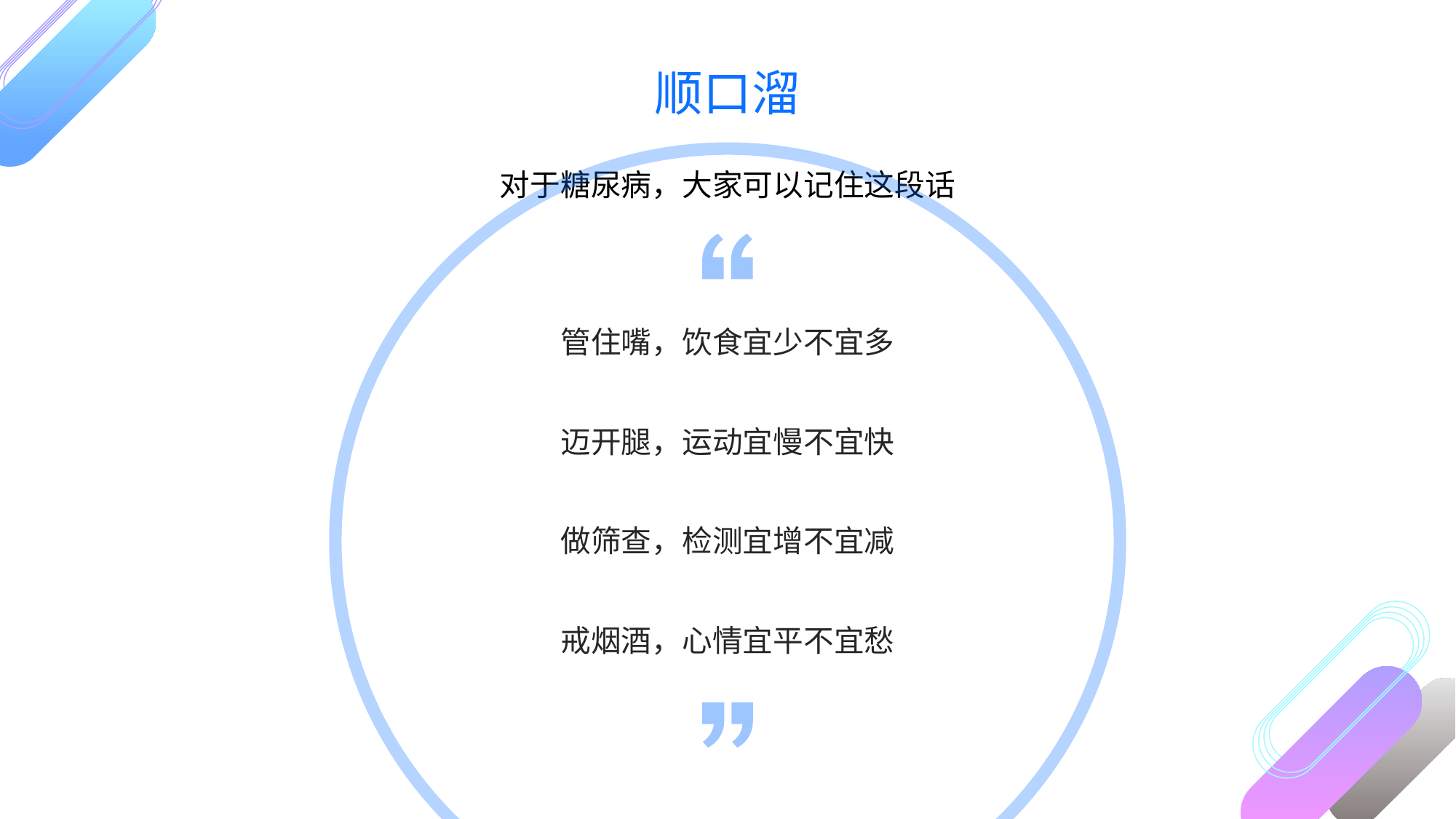

顺口溜

对于糖尿病，大家可以记住这段话

管住嘴，饮食宜少不宜多
迈开腿，运动宜慢不宜快
做筛查，检测宜增不宜减
戒烟酒，心情宜平不宜愁